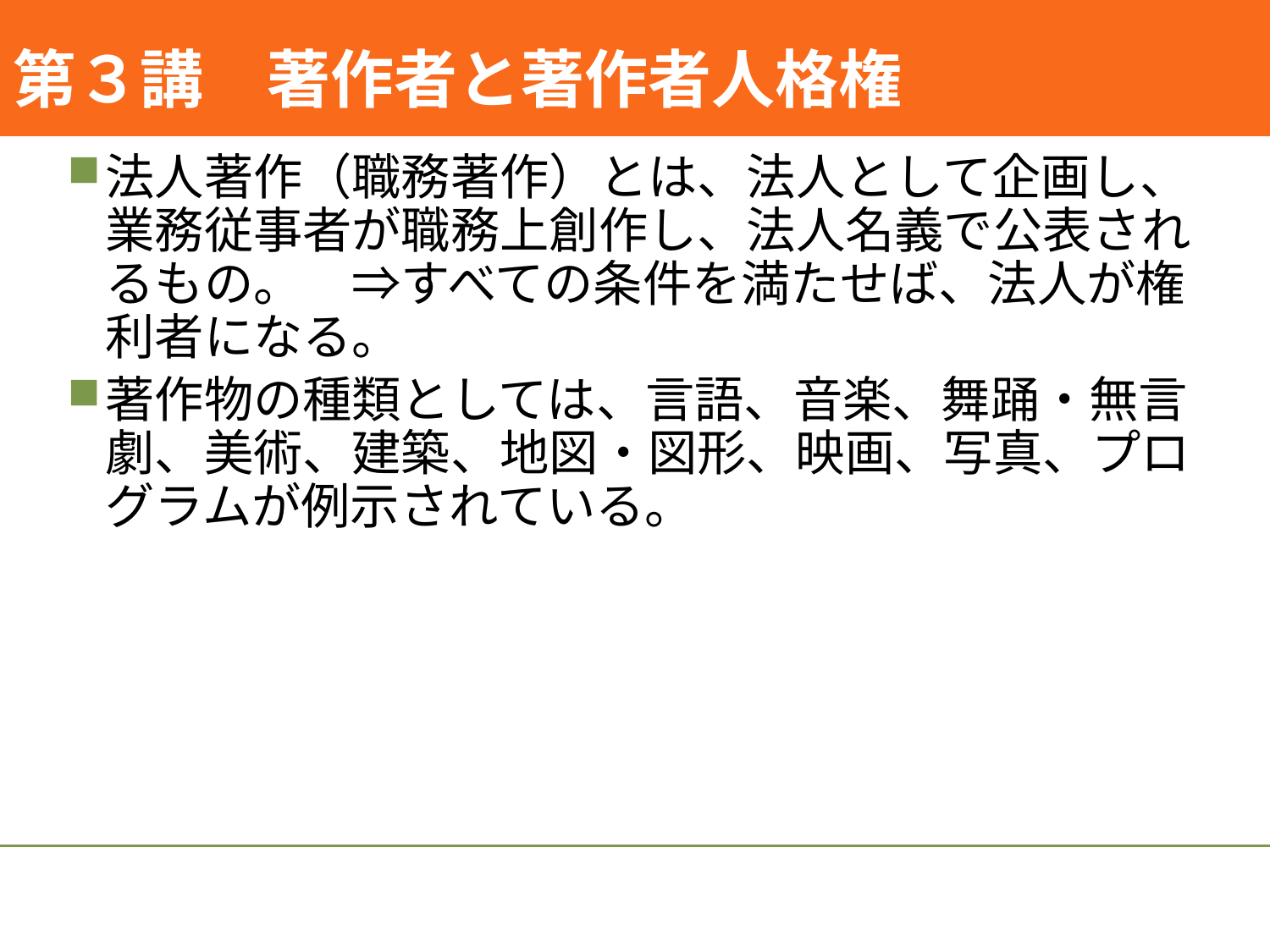

#
第３講　著作者と著作者人格権
法人著作（職務著作）とは、法人として企画し、業務従事者が職務上創作し、法人名義で公表されるもの。　⇒すべての条件を満たせば、法人が権利者になる。
著作物の種類としては、言語、音楽、舞踊・無言劇、美術、建築、地図・図形、映画、写真、プログラムが例示されている。